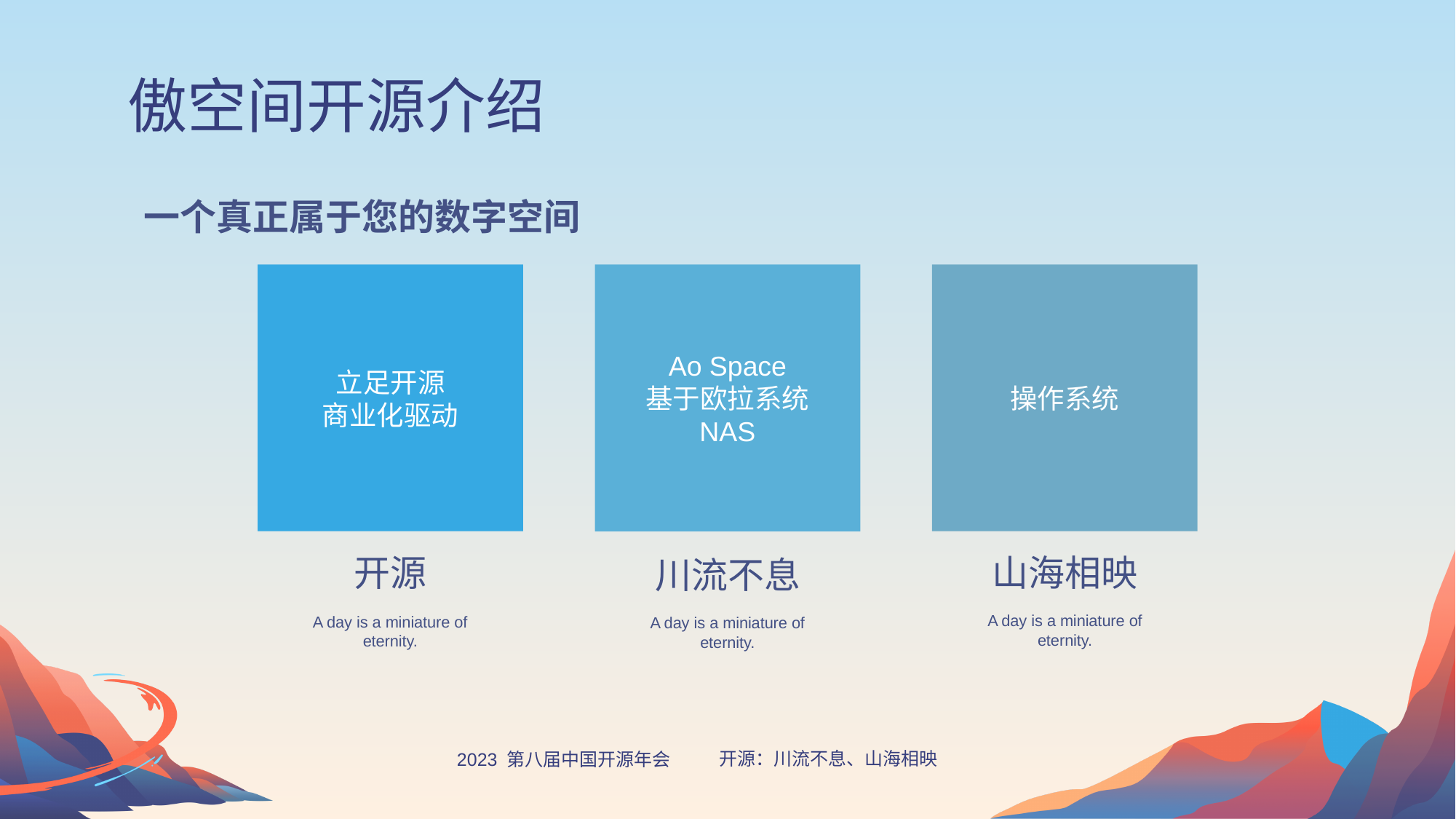

傲空间开源介绍
一个真正属于您的数字空间
操作系统
立足开源
商业化驱动
Ao Space
基于欧拉系统
NAS
山海相映
开源
川流不息
A day is a miniature of eternity.
A day is a miniature of eternity.
A day is a miniature of eternity.